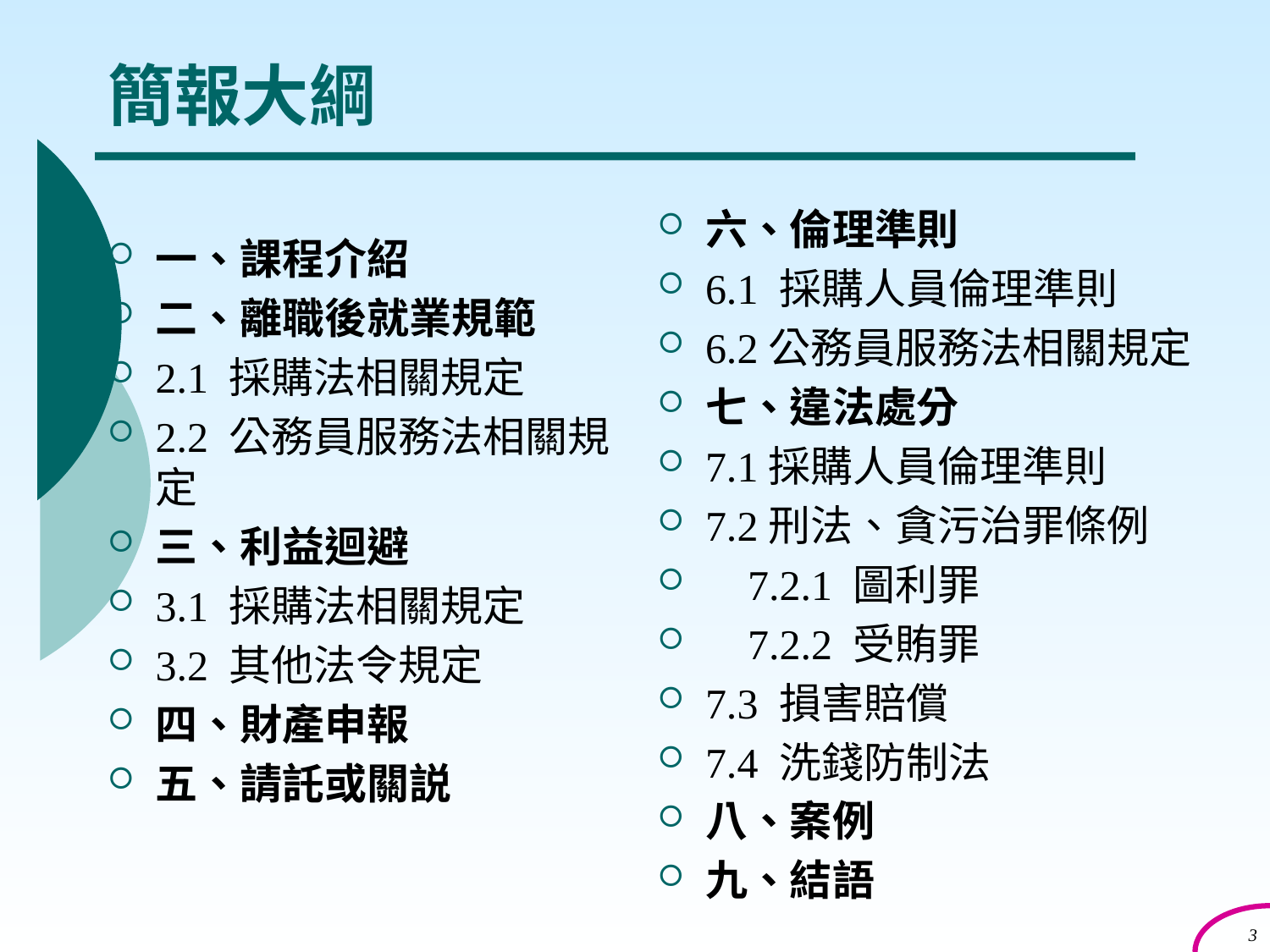

# 簡報大綱
六、倫理準則
6.1 採購人員倫理準則
6.2公務員服務法相關規定
七、違法處分
7.1採購人員倫理準則
7.2刑法、貪污治罪條例
    7.2.1 圖利罪
    7.2.2 受賄罪
7.3 損害賠償
7.4 洗錢防制法
八、案例
九、結語
一、課程介紹
二、離職後就業規範
2.1 採購法相關規定
2.2 公務員服務法相關規定
三、利益迴避
3.1 採購法相關規定
3.2 其他法令規定
四、財產申報
五、請託或關説
3